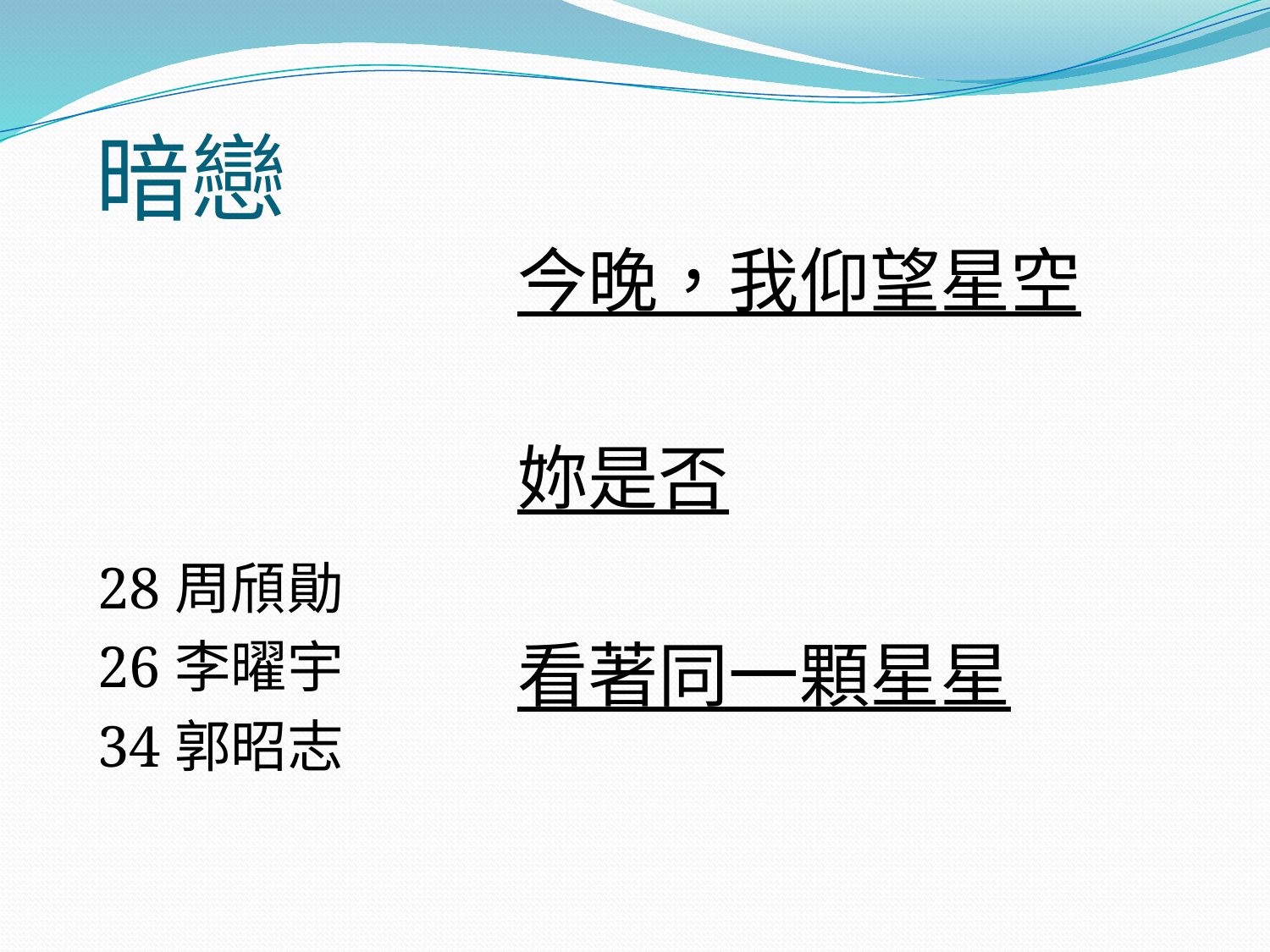

# 暗戀
今晚，我仰望星空

妳是否

看著同一顆星星
28周頎勛
26李曜宇
34郭昭志